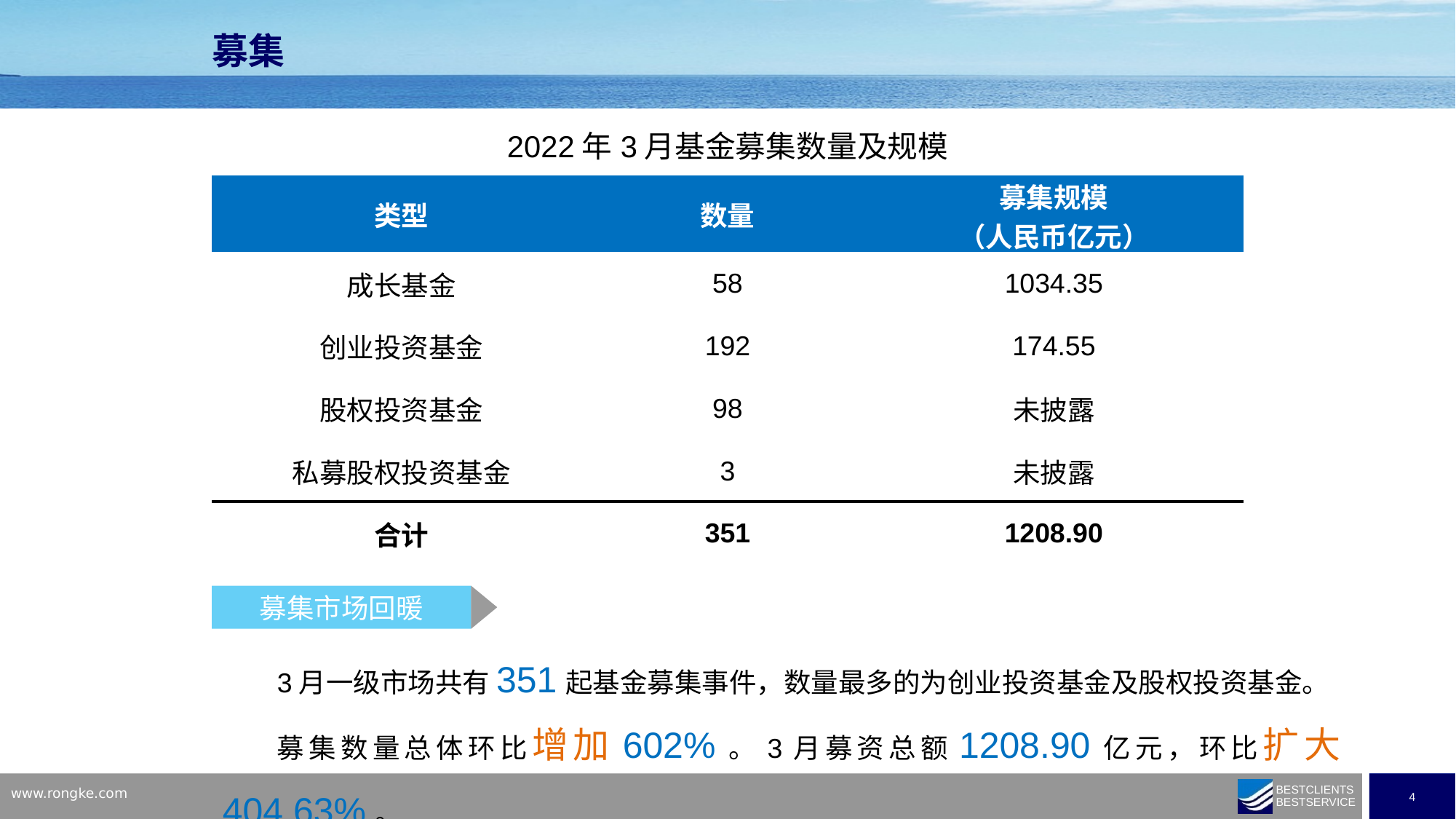

募集
| 2022年3月基金募集数量及规模 |  |  |
| --- | --- | --- |
| 类型 | 数量 | 募集规模 （人民币亿元） |
| 成长基金 | 58 | 1034.35 |
| 创业投资基金 | 192 | 174.55 |
| 股权投资基金 | 98 | 未披露 |
| 私募股权投资基金 | 3 | 未披露 |
| 合计 | 351 | 1208.90 |
募集市场回暖

3月一级市场共有351起基金募集事件，数量最多的为创业投资基金及股权投资基金。
募集数量总体环比增加602%。3月募资总额1208.90亿元，环比扩大404.63%。